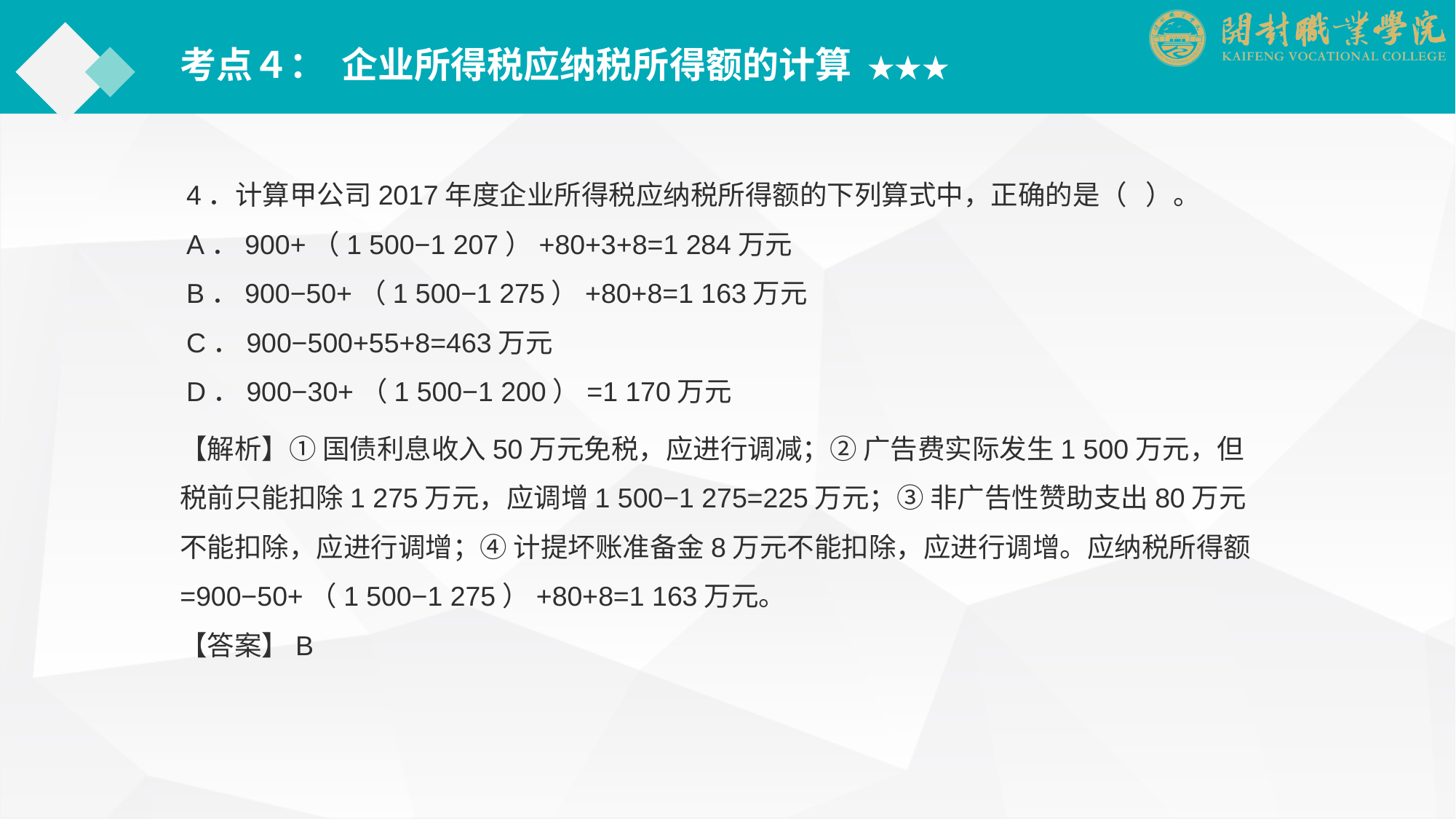

考点４：  企业所得税应纳税所得额的计算  ★★★
4．计算甲公司2017年度企业所得税应纳税所得额的下列算式中，正确的是（   ）。
A．900+（1 500−1 207）+80+3+8=1 284万元
B．900−50+（1 500−1 275）+80+8=1 163万元
C．900−500+55+8=463万元
D．900−30+（1 500−1 200）=1 170万元
【解析】① 国债利息收入50万元免税，应进行调减；② 广告费实际发生1 500万元，但税前只能扣除1 275万元，应调增1 500−1 275=225万元；③ 非广告性赞助支出80万元不能扣除，应进行调增；④ 计提坏账准备金8万元不能扣除，应进行调增。应纳税所得额=900−50+（1 500−1 275）+80+8=1 163万元。
【答案】B